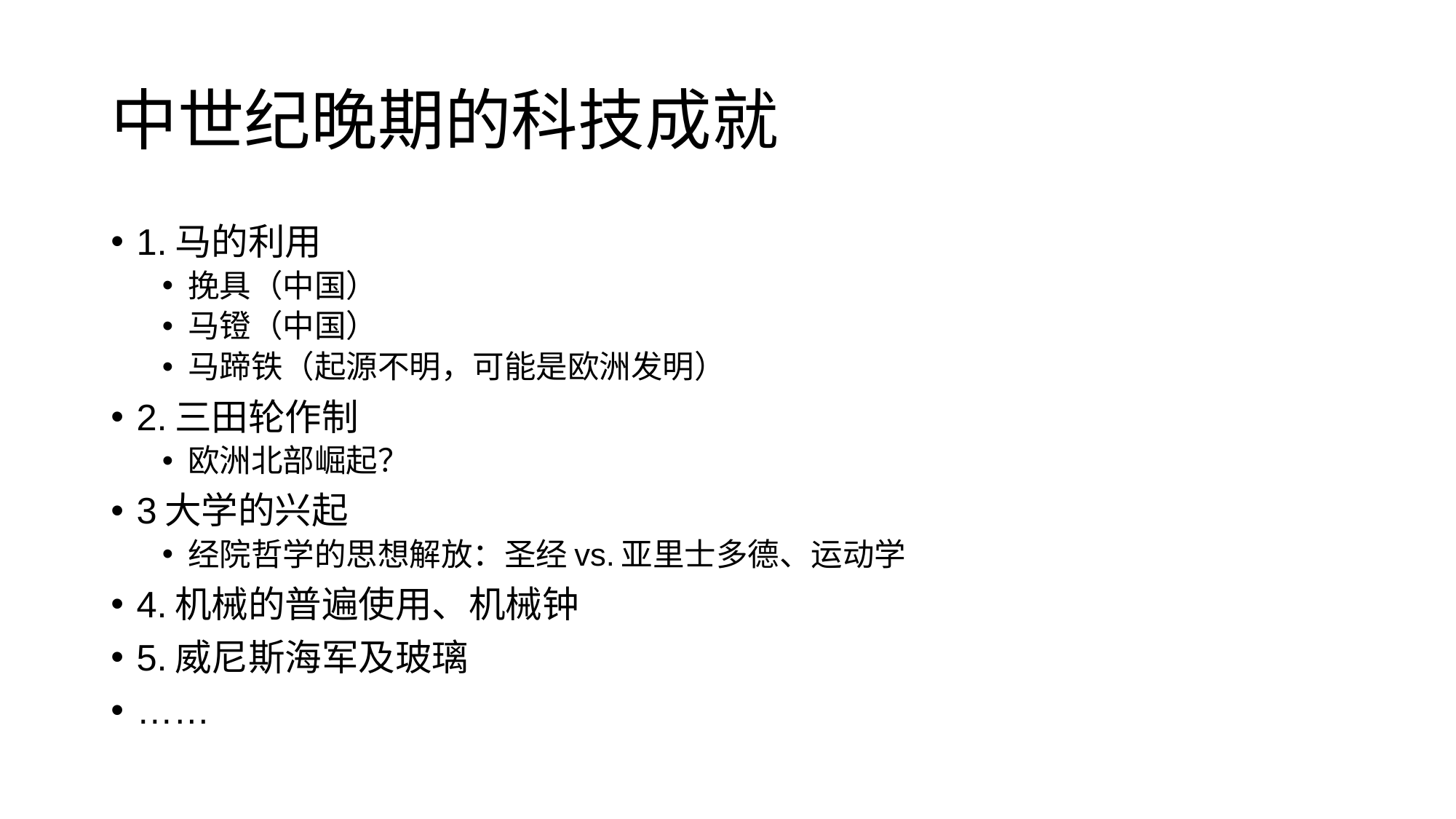

# 中世纪晚期的科技成就
1.马的利用
挽具（中国）
马镫（中国）
马蹄铁（起源不明，可能是欧洲发明）
2.三田轮作制
欧洲北部崛起？
3大学的兴起
经院哲学的思想解放：圣经vs.亚里士多德、运动学
4.机械的普遍使用、机械钟
5.威尼斯海军及玻璃
……